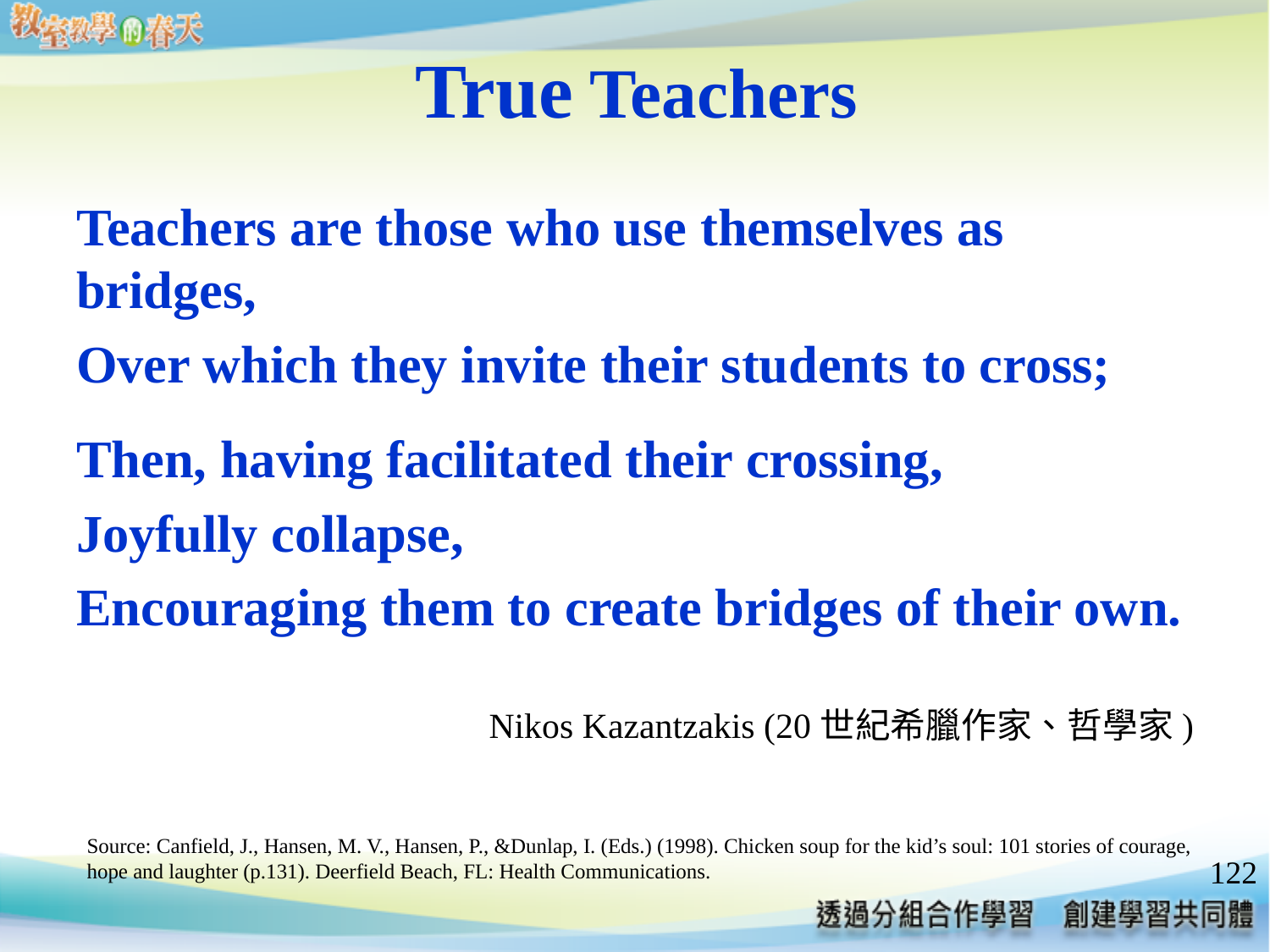

# True Teachers
Teachers are those who use themselves as bridges,
Over which they invite their students to cross;
Then, having facilitated their crossing,
Joyfully collapse,
Encouraging them to create bridges of their own.

Nikos Kazantzakis (20世紀希臘作家、哲學家)
Source: Canfield, J., Hansen, M. V., Hansen, P., &Dunlap, I. (Eds.) (1998). Chicken soup for the kid’s soul: 101 stories of courage, hope and laughter (p.131). Deerfield Beach, FL: Health Communications.
122